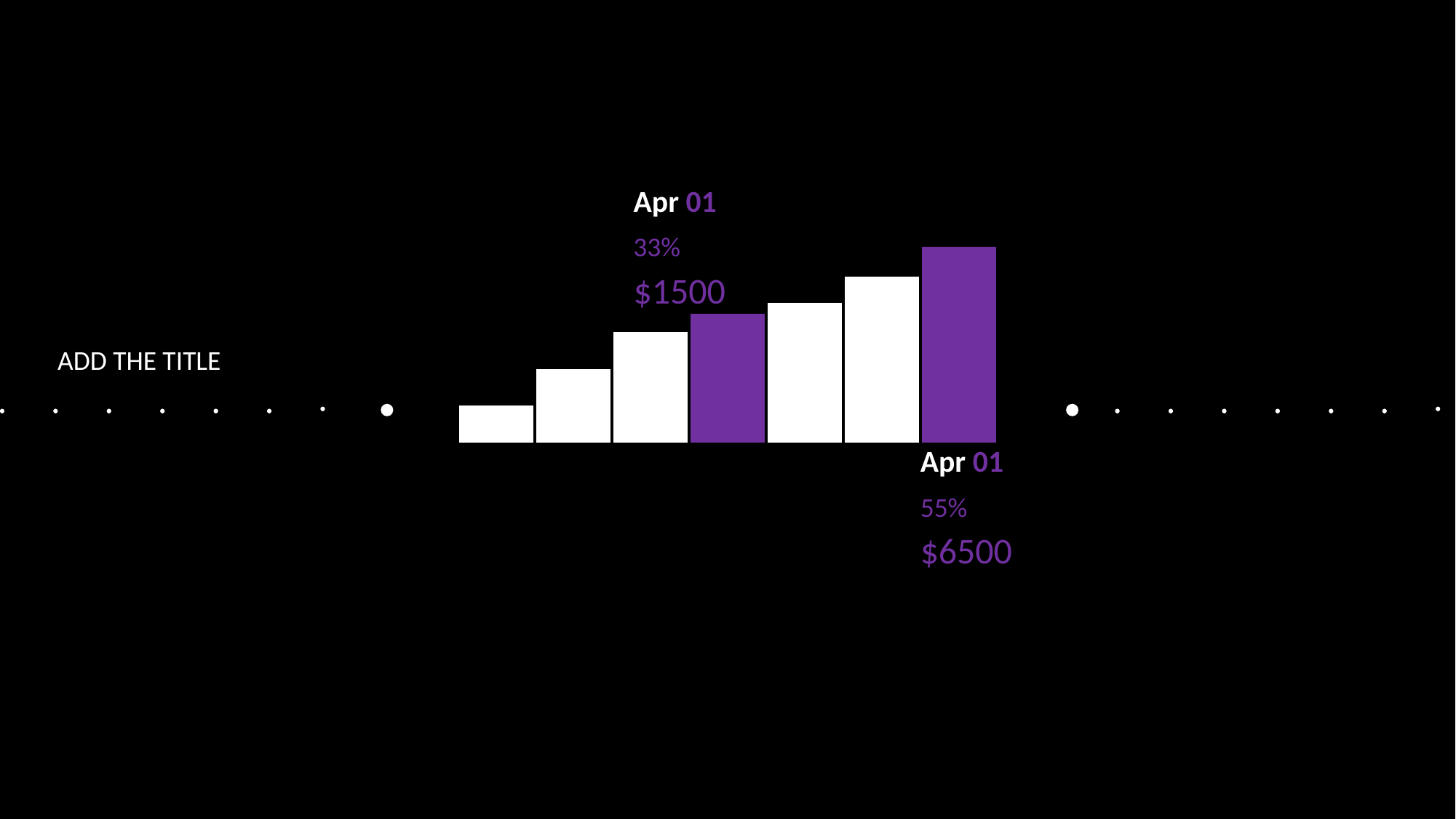

Apr 01

### Chart

| Category | 系列 1 |
|---|---|
| 类别 1 | 1.0 |
| 类别 2 | 2.0 |
| 类别 3 | 3.0 |
| 类别 4 | 3.5 |
| 类别 5 | 3.8 |
| 类别 5 | 4.5 |
| 类别 5 | 5.3 |
33%
$1500
Apr 01
55%
$6500
ADD THE TITLE